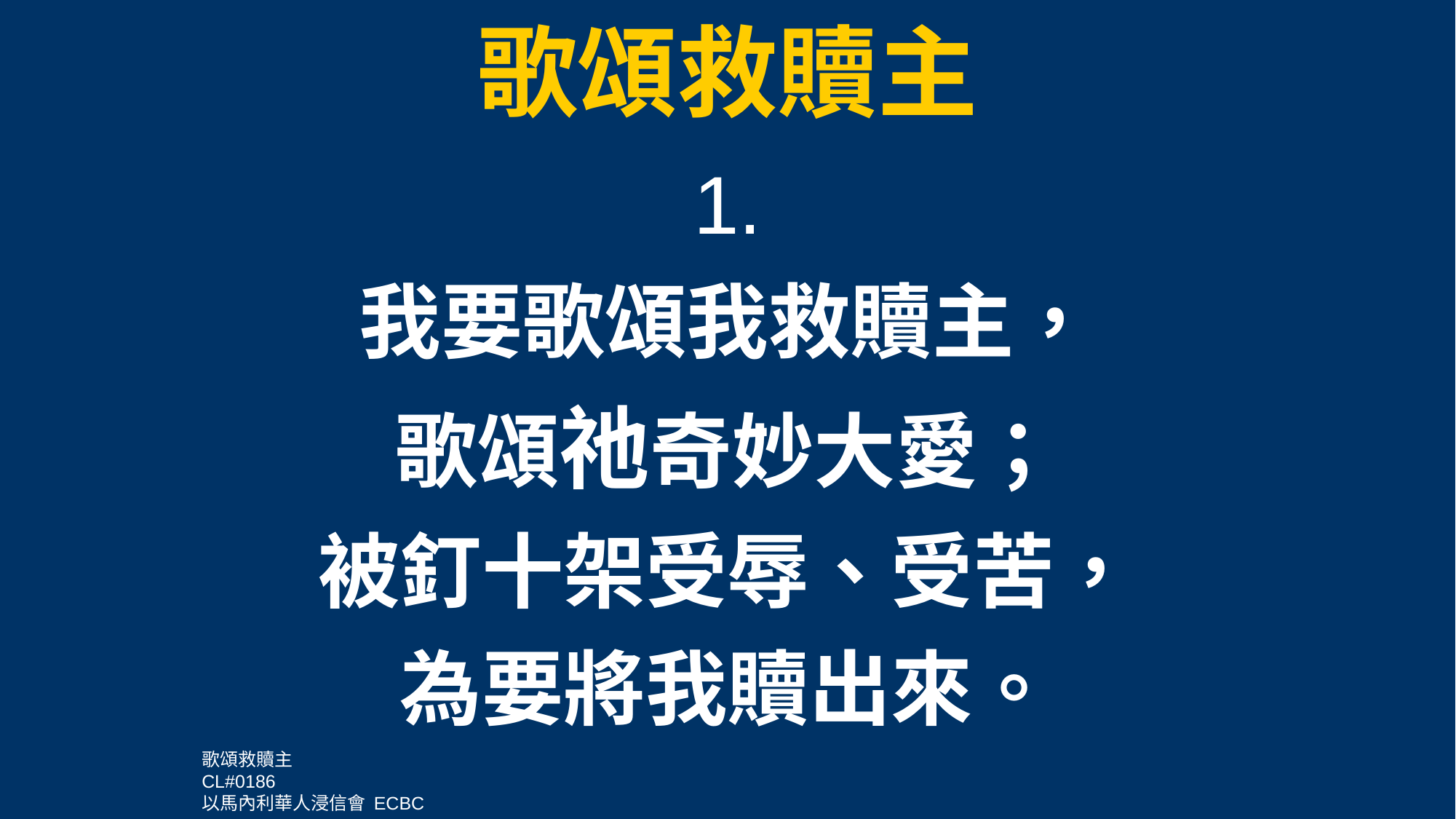

歌頌救贖主
1.
我要歌頌我救贖主，
歌頌祂奇妙大愛；
被釘十架受辱、受苦，
為要將我贖出來。
歌頌救贖主
CL#0186
以馬內利華人浸信會 ECBC